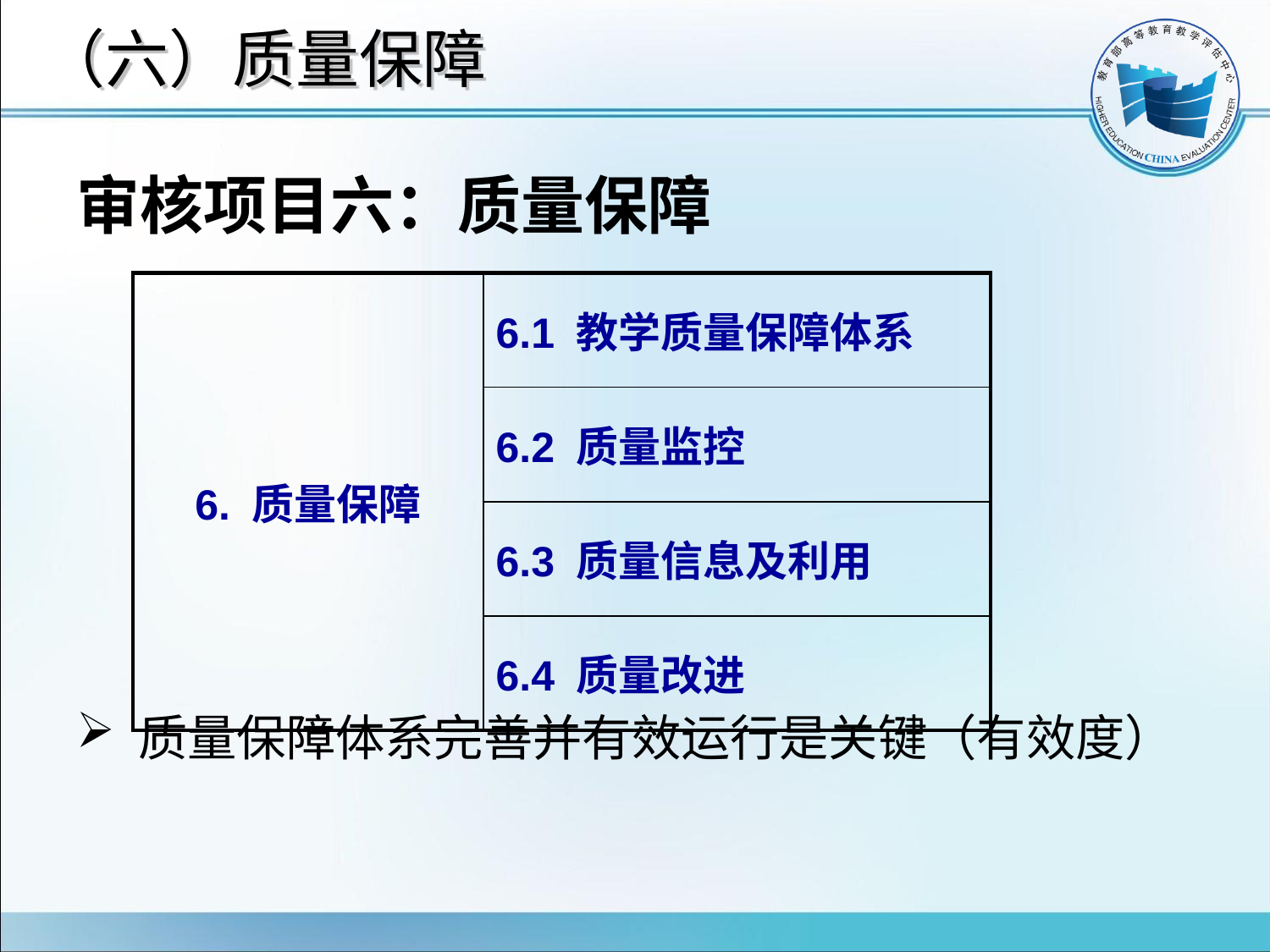

# （六）质量保障
审核项目六：质量保障

质量保障体系完善并有效运行是关键（有效度）
| 6. 质量保障 | 6.1 教学质量保障体系 |
| --- | --- |
|  | 6.2 质量监控 |
|  | 6.3 质量信息及利用 |
|  | 6.4 质量改进 |
50